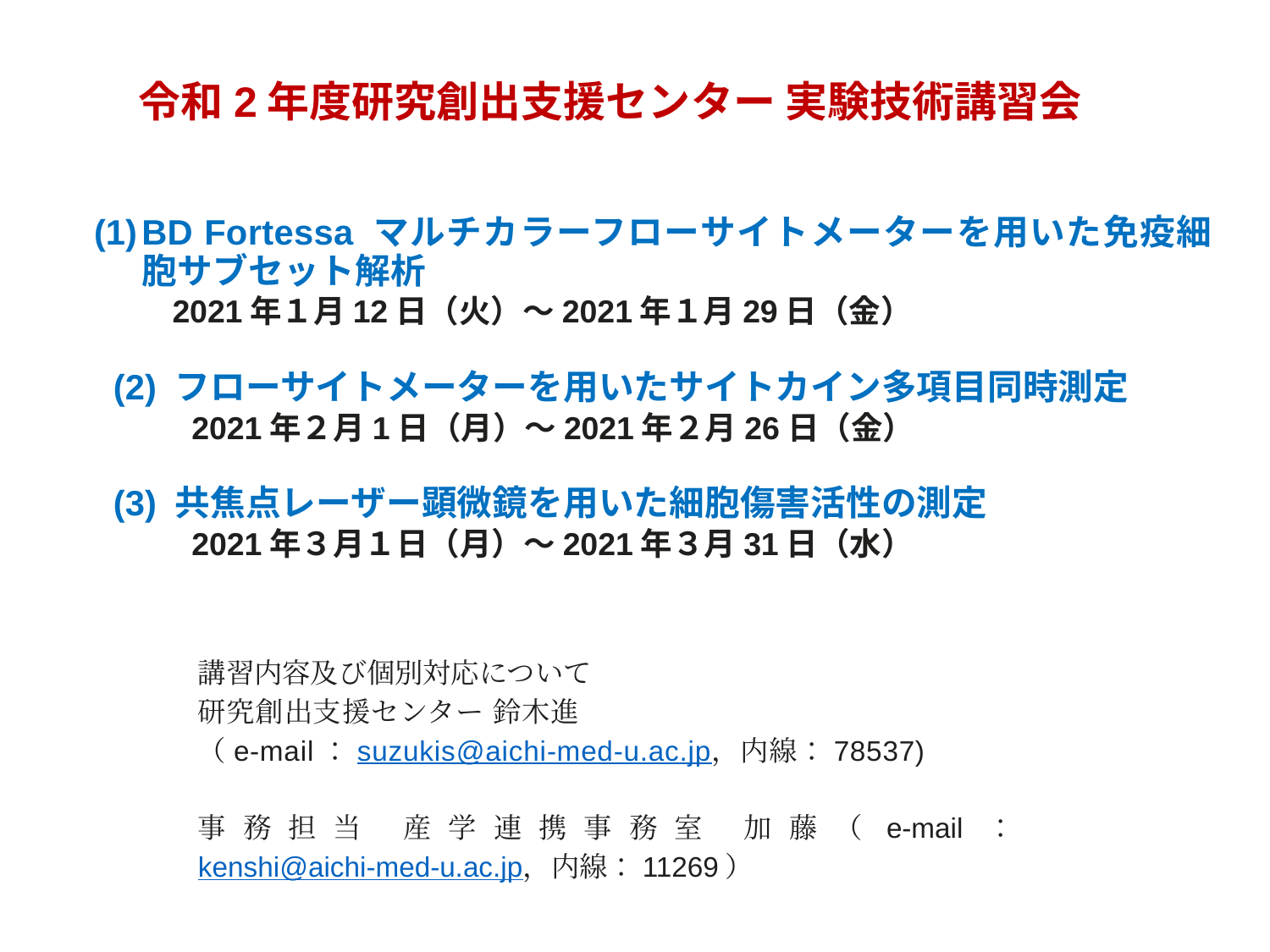

令和2年度研究創出支援センター 実験技術講習会
BD Fortessa マルチカラーフローサイトメーターを用いた免疫細胞サブセット解析
　　 2021年１月12日（火）～2021年１月29日（金）

(2) フローサイトメーターを用いたサイトカイン多項目同時測定
　　 2021年２月1日（月）～2021年２月26日（金）

(3) 共焦点レーザー顕微鏡を用いた細胞傷害活性の測定
　　 2021年３月１日（月）～2021年３月31日（水）
講習内容及び個別対応について
研究創出支援センター 鈴木進
（e-mail：suzukis@aichi-med-u.ac.jp，内線：78537)

事務担当 産学連携事務室 加藤（e-mail：kenshi@aichi-med-u.ac.jp，内線：11269）